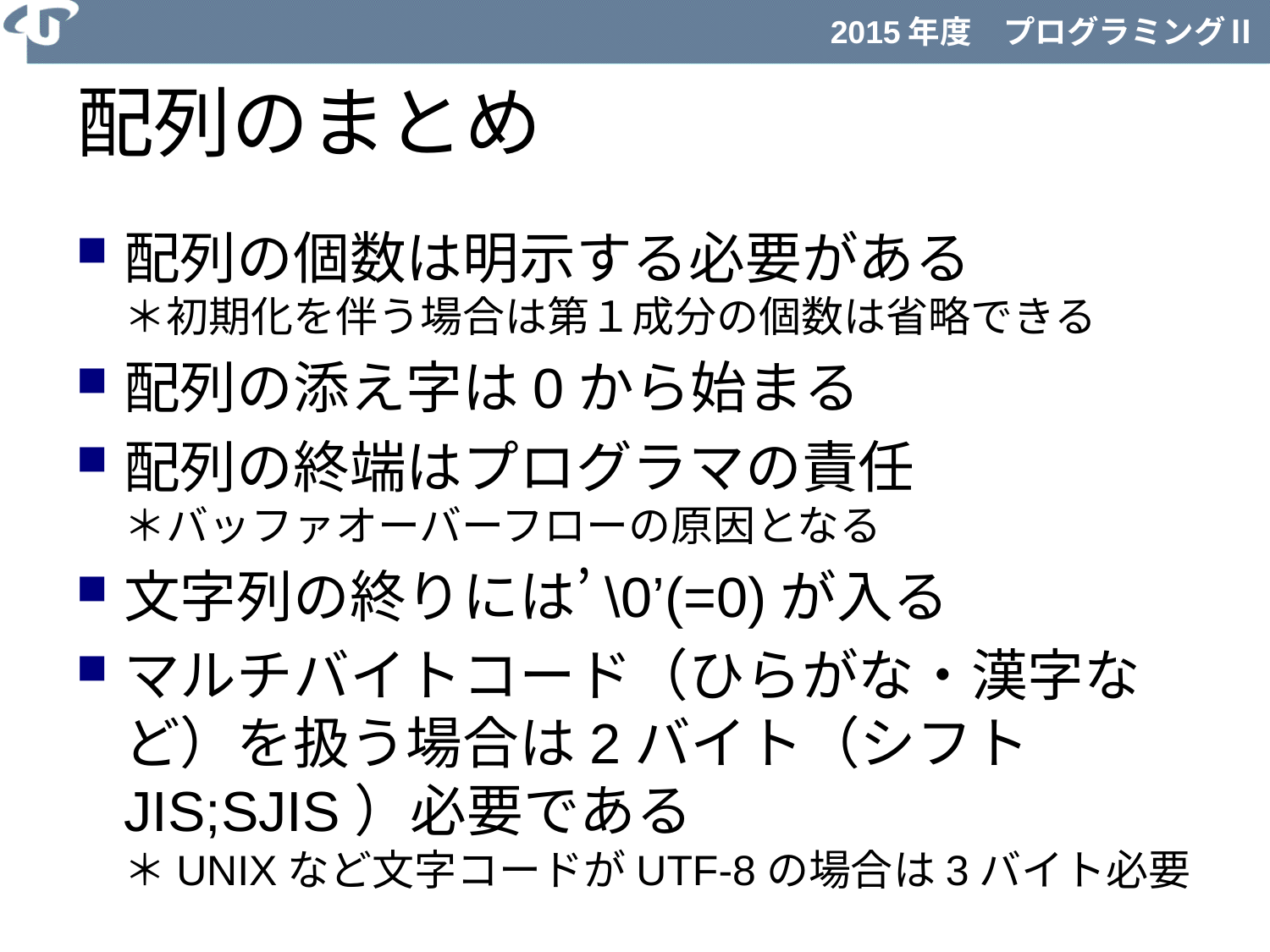

# 配列のまとめ
配列の個数は明示する必要がある
＊初期化を伴う場合は第１成分の個数は省略できる
配列の添え字は0から始まる
配列の終端はプログラマの責任
＊バッファオーバーフローの原因となる
文字列の終りには’\0’(=0)が入る
マルチバイトコード（ひらがな・漢字など）を扱う場合は2バイト（シフトJIS;SJIS）必要である
＊UNIXなど文字コードがUTF-8の場合は3バイト必要